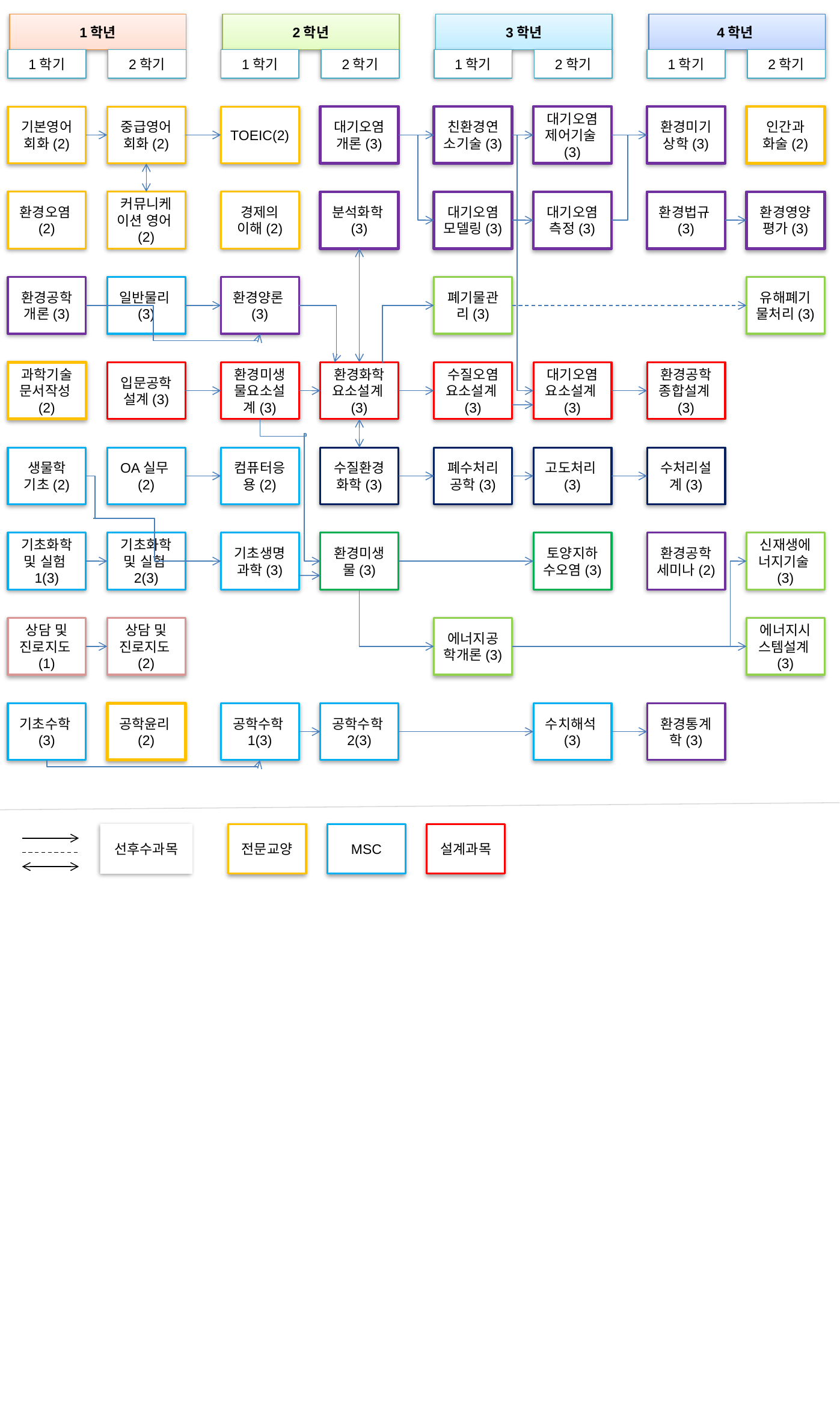

1학년
2학년
3학년
4학년
1학기
2학기
1학기
2학기
1학기
2학기
1학기
2학기
기본영어회화(2)
중급영어회화(2)
TOEIC(2)
대기오염개론(3)
친환경연소기술(3)
대기오염제어기술(3)
환경미기상학(3)
인간과 화술(2)
환경오염(2)
커뮤니케이션 영어(2)
경제의 이해(2)
분석화학(3)
대기오염모델링(3)
대기오염측정(3)
환경법규(3)
환경영양평가(3)
환경공학개론(3)
일반물리(3)
환경양론(3)
폐기물관리(3)
유해폐기물처리(3)
과학기술문서작성(2)
입문공학설계(3)
환경미생물요소설계(3)
환경화학요소설계(3)
수질오염요소설계(3)
대기오염요소설계(3)
환경공학종합설계(3)
생물학
기초(2)
OA실무(2)
컴퓨터응용(2)
수질환경화학(3)
폐수처리공학(3)
고도처리(3)
수처리설계(3)
기초화학 및 실험1(3)
기초화학및 실험2(3)
기초생명과학(3)
환경미생물(3)
토양지하수오염(3)
환경공학세미나(2)
신재생에너지기술(3)
상담 및 진로지도(1)
상담 및 진로지도(2)
에너지공학개론(3)
에너지시스템설계(3)
기초수학(3)
공학윤리(2)
공학수학1(3)
공학수학2(3)
수치해석(3)
환경통계학(3)
선후수과목
전문교양
MSC
설계과목